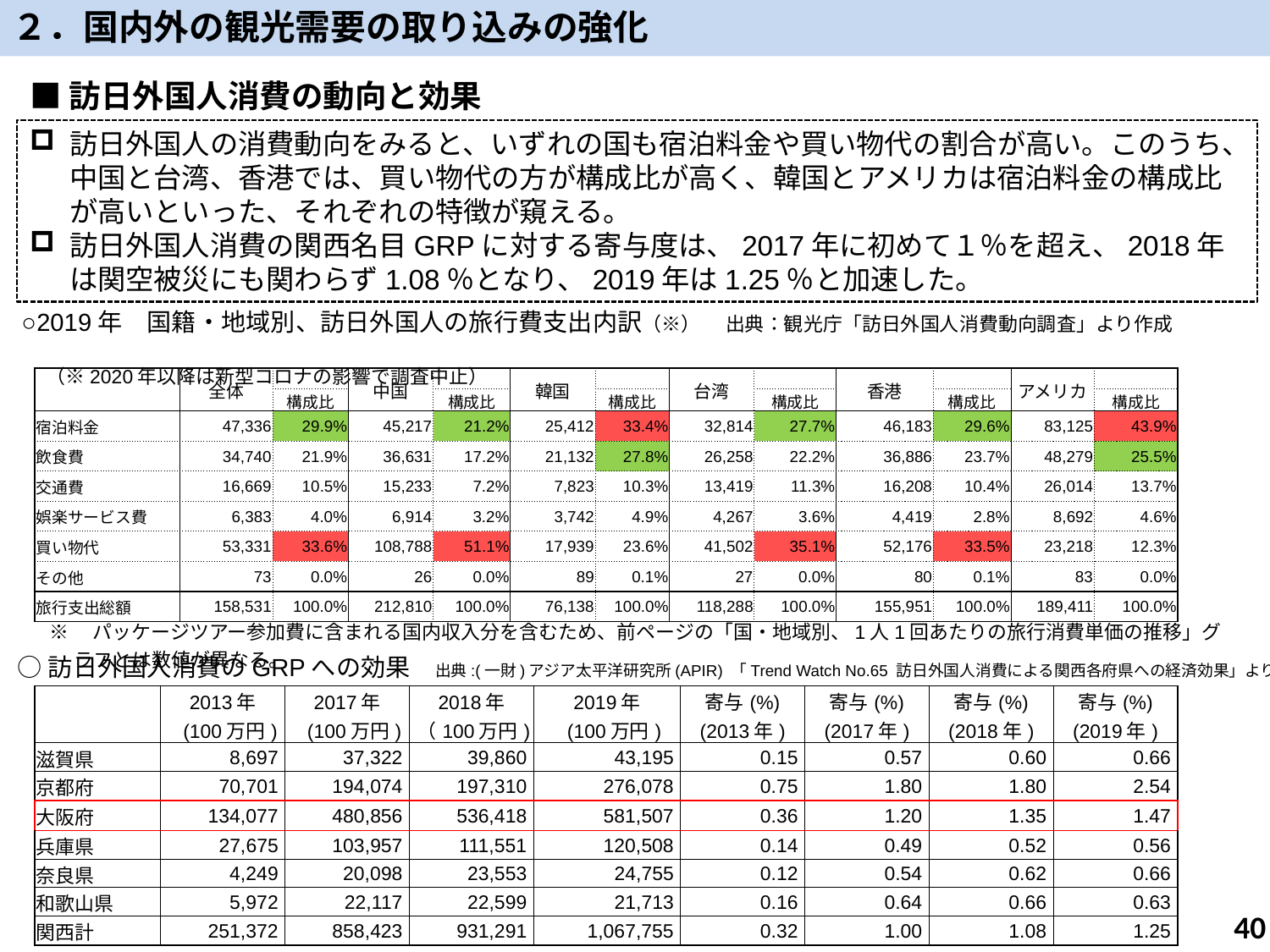

２．国内外の観光需要の取り込みの強化
■訪日外国人消費の動向と効果
訪日外国人の消費動向をみると、いずれの国も宿泊料金や買い物代の割合が高い。このうち、中国と台湾、香港では、買い物代の方が構成比が高く、韓国とアメリカは宿泊料金の構成比が高いといった、それぞれの特徴が窺える。
訪日外国人消費の関西名目GRPに対する寄与度は、2017年に初めて１％を超え、2018年は関空被災にも関わらず1.08％となり、2019年は1.25％と加速した。
○2019年　国籍・地域別、訪日外国人の旅行費支出内訳（※）　出典：観光庁「訪日外国人消費動向調査」より作成
　　　　　　　　　　　　　　　　　　　　　　　　　　　　　　　　　　　　　　　　　　　　　　　　　　　　　　　　　　　　（※2020年以降は新型コロナの影響で調査中止）
|  | 全体 |  | 中国 |  | 韓国 |  | 台湾 |  | 香港 |  | アメリカ |  |
| --- | --- | --- | --- | --- | --- | --- | --- | --- | --- | --- | --- | --- |
|  |  | 構成比 |  | 構成比 |  | 構成比 |  | 構成比 |  | 構成比 |  | 構成比 |
| 宿泊料金 | 47,336 | 29.9% | 45,217 | 21.2% | 25,412 | 33.4% | 32,814 | 27.7% | 46,183 | 29.6% | 83,125 | 43.9% |
| 飲食費 | 34,740 | 21.9% | 36,631 | 17.2% | 21,132 | 27.8% | 26,258 | 22.2% | 36,886 | 23.7% | 48,279 | 25.5% |
| 交通費 | 16,669 | 10.5% | 15,233 | 7.2% | 7,823 | 10.3% | 13,419 | 11.3% | 16,208 | 10.4% | 26,014 | 13.7% |
| 娯楽サービス費 | 6,383 | 4.0% | 6,914 | 3.2% | 3,742 | 4.9% | 4,267 | 3.6% | 4,419 | 2.8% | 8,692 | 4.6% |
| 買い物代 | 53,331 | 33.6% | 108,788 | 51.1% | 17,939 | 23.6% | 41,502 | 35.1% | 52,176 | 33.5% | 23,218 | 12.3% |
| その他 | 73 | 0.0% | 26 | 0.0% | 89 | 0.1% | 27 | 0.0% | 80 | 0.1% | 83 | 0.0% |
| 旅行支出総額 | 158,531 | 100.0% | 212,810 | 100.0% | 76,138 | 100.0% | 118,288 | 100.0% | 155,951 | 100.0% | 189,411 | 100.0% |
※　パッケージツアー参加費に含まれる国内収入分を含むため、前ページの「国・地域別、1人1回あたりの旅行消費単価の推移」グラフとは数値が異なる。
○訪日外国人消費のGRPへの効果　出典:(一財)アジア太平洋研究所(APIR) 「Trend Watch No.65 訪日外国人消費による関西各府県への経済効果」より作成
|  | 2013年 (100万円) | 2017年 (100万円) | 2018年 （100万円) | 2019年 (100万円) | 寄与(%) (2013年) | 寄与(%) (2017年) | 寄与(%) (2018年) | 寄与(%) (2019年) |
| --- | --- | --- | --- | --- | --- | --- | --- | --- |
| 滋賀県 | 8,697 | 37,322 | 39,860 | 43,195 | 0.15 | 0.57 | 0.60 | 0.66 |
| 京都府 | 70,701 | 194,074 | 197,310 | 276,078 | 0.75 | 1.80 | 1.80 | 2.54 |
| 大阪府 | 134,077 | 480,856 | 536,418 | 581,507 | 0.36 | 1.20 | 1.35 | 1.47 |
| 兵庫県 | 27,675 | 103,957 | 111,551 | 120,508 | 0.14 | 0.49 | 0.52 | 0.56 |
| 奈良県 | 4,249 | 20,098 | 23,553 | 24,755 | 0.12 | 0.54 | 0.62 | 0.66 |
| 和歌山県 | 5,972 | 22,117 | 22,599 | 21,713 | 0.16 | 0.64 | 0.66 | 0.63 |
| 関西計 | 251,372 | 858,423 | 931,291 | 1,067,755 | 0.32 | 1.00 | 1.08 | 1.25 |
40